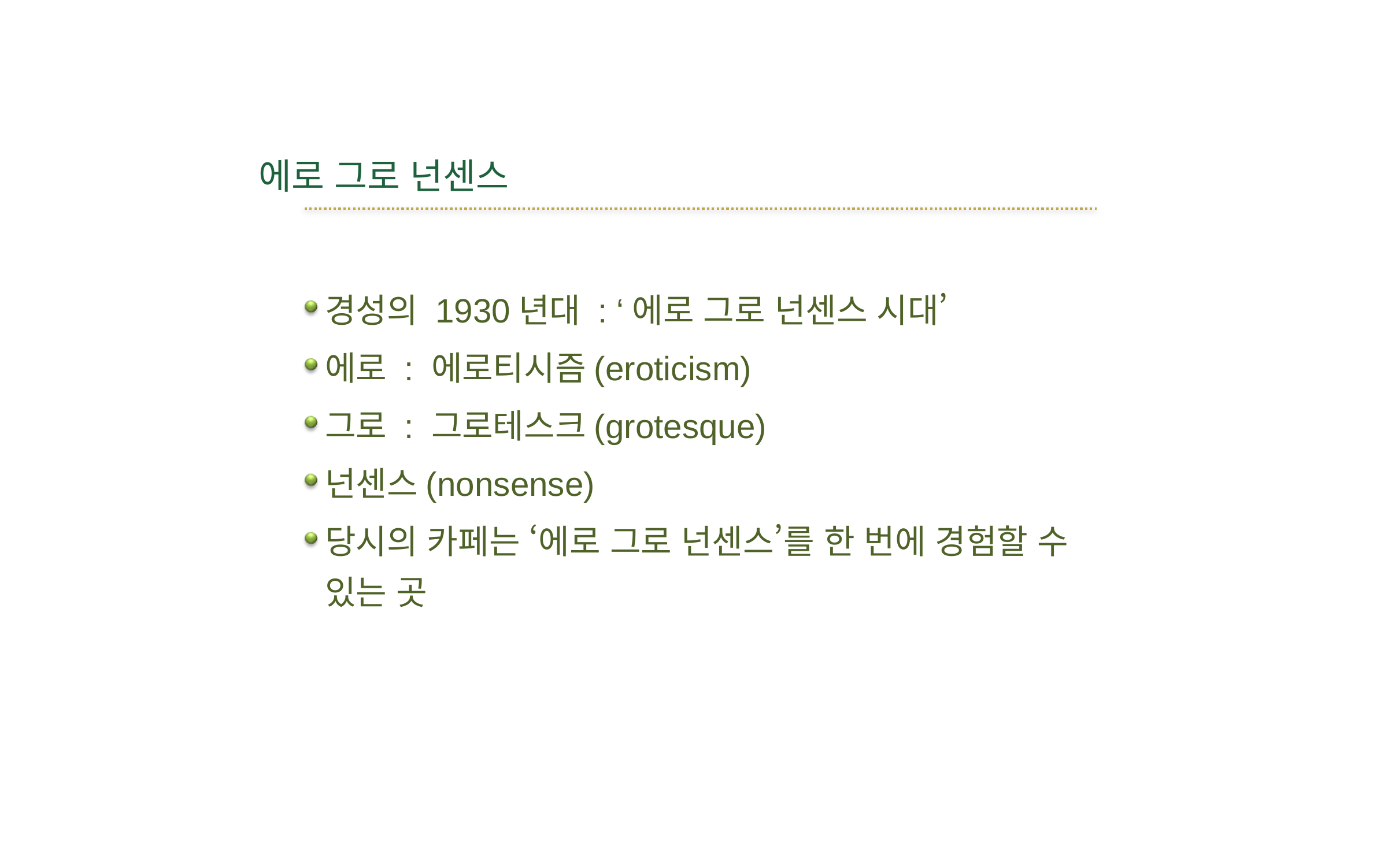

# 에로 그로 넌센스
경성의 1930년대 : ‘에로 그로 넌센스 시대’
에로 : 에로티시즘(eroticism)
그로 : 그로테스크(grotesque)
넌센스(nonsense)
당시의 카페는 ‘에로 그로 넌센스’를 한 번에 경험할 수
있는 곳